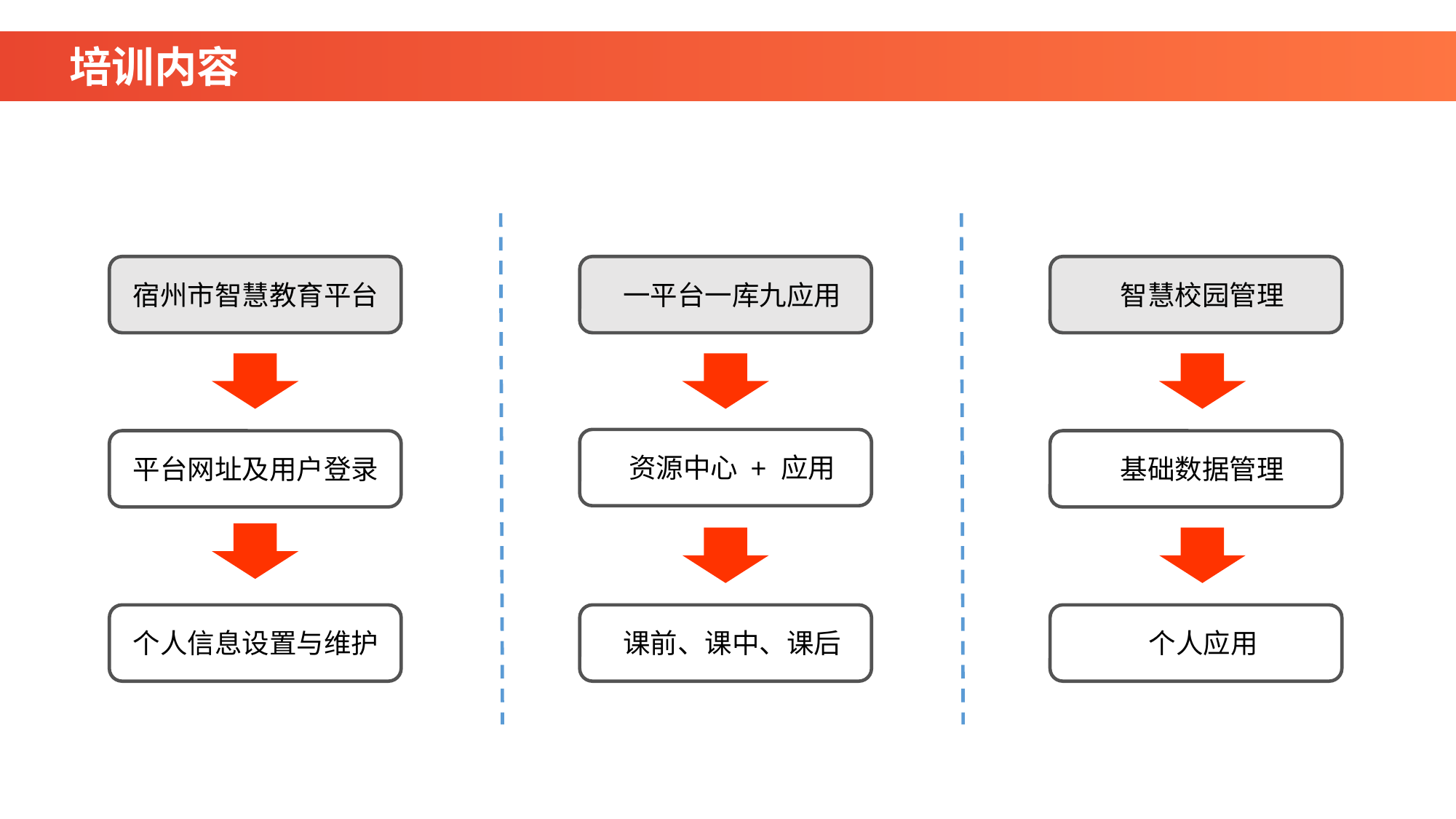

培训内容

宿州市智慧教育平台
一平台一库九应用
智慧校园管理

资源中心 + 应用
平台网址及用户登录
基础数据管理

个人信息设置与维护
课前、课中、课后
个人应用